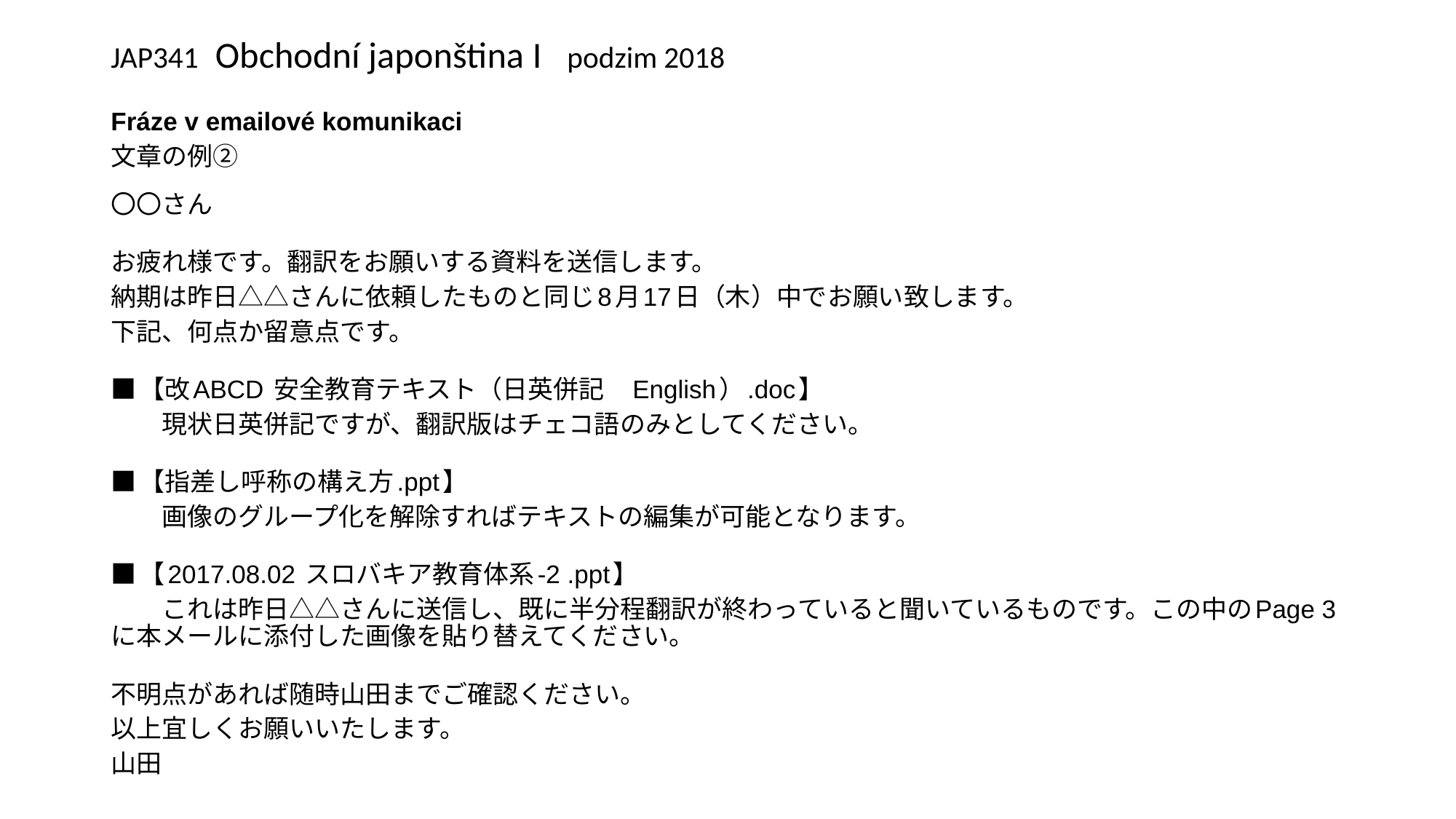

# JAP341  Obchodní japonština I   podzim 2018
Fráze v emailové komunikaci
文章の例②

〇〇さん

お疲れ様です。翻訳をお願いする資料を送信します。
納期は昨日△△さんに依頼したものと同じ8月17日（木）中でお願い致します。
下記、何点か留意点です。

■【改ABCD 安全教育テキスト（日英併記　English）.doc】
　　現状日英併記ですが、翻訳版はチェコ語のみとしてください。

■【指差し呼称の構え方.ppt】
　　画像のグループ化を解除すればテキストの編集が可能となります。

■【2017.08.02 スロバキア教育体系-2 .ppt】
　　これは昨日△△さんに送信し、既に半分程翻訳が終わっていると聞いているものです。この中のPage 3に本メールに添付した画像を貼り替えてください。

不明点があれば随時山田までご確認ください。
以上宜しくお願いいたします。
山田